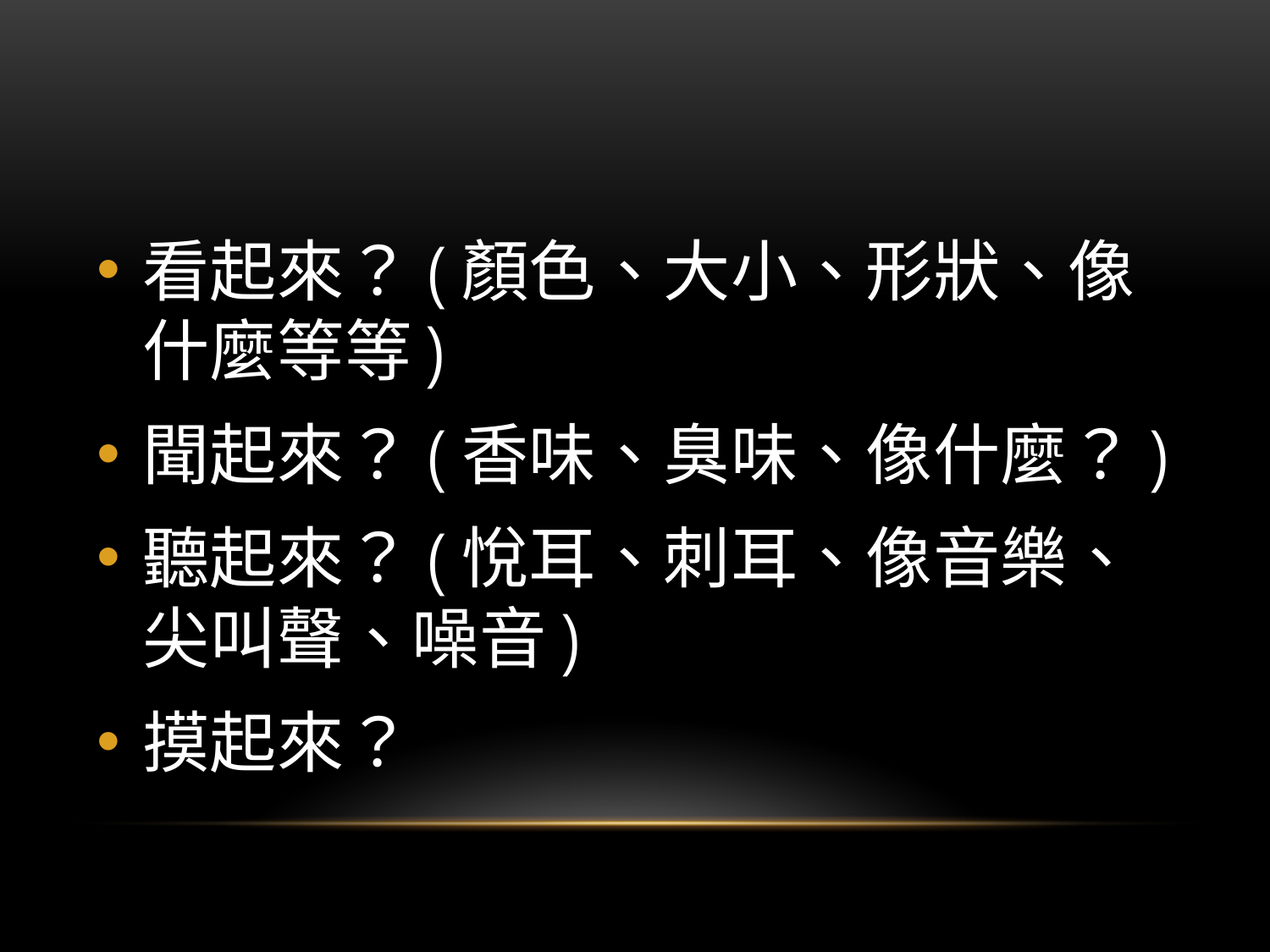

#
看起來？(顏色、大小、形狀、像什麼等等)
聞起來？(香味、臭味、像什麼？)
聽起來？(悅耳、刺耳、像音樂、尖叫聲、噪音)
摸起來？